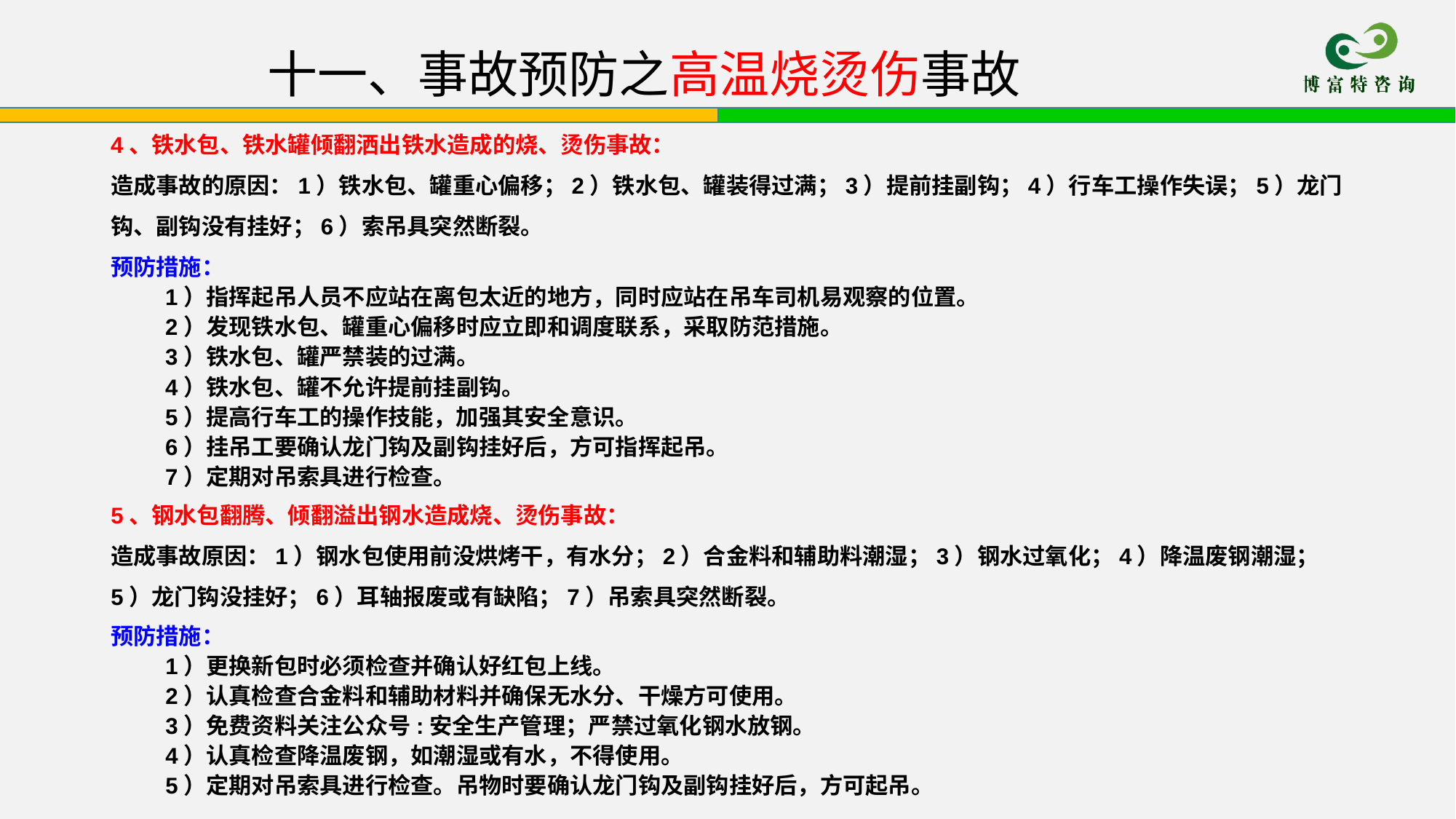

# 十一、事故预防之高温烧烫伤事故
4、铁水包、铁水罐倾翻洒出铁水造成的烧、烫伤事故：
造成事故的原因：1）铁水包、罐重心偏移；2）铁水包、罐装得过满；3）提前挂副钩；4）行车工操作失误；5）龙门钩、副钩没有挂好；6）索吊具突然断裂。
预防措施：
1）指挥起吊人员不应站在离包太近的地方，同时应站在吊车司机易观察的位置。
2）发现铁水包、罐重心偏移时应立即和调度联系，采取防范措施。
3）铁水包、罐严禁装的过满。
4）铁水包、罐不允许提前挂副钩。
5）提高行车工的操作技能，加强其安全意识。
6）挂吊工要确认龙门钩及副钩挂好后，方可指挥起吊。
7）定期对吊索具进行检查。
5、钢水包翻腾、倾翻溢出钢水造成烧、烫伤事故：
造成事故原因：1）钢水包使用前没烘烤干，有水分；2）合金料和辅助料潮湿；3）钢水过氧化；4）降温废钢潮湿；5）龙门钩没挂好；6）耳轴报废或有缺陷；7）吊索具突然断裂。
预防措施：
1）更换新包时必须检查并确认好红包上线。
2）认真检查合金料和辅助材料并确保无水分、干燥方可使用。
3）免费资料关注公众号:安全生产管理；严禁过氧化钢水放钢。
4）认真检查降温废钢，如潮湿或有水，不得使用。
5）定期对吊索具进行检查。吊物时要确认龙门钩及副钩挂好后，方可起吊。
49